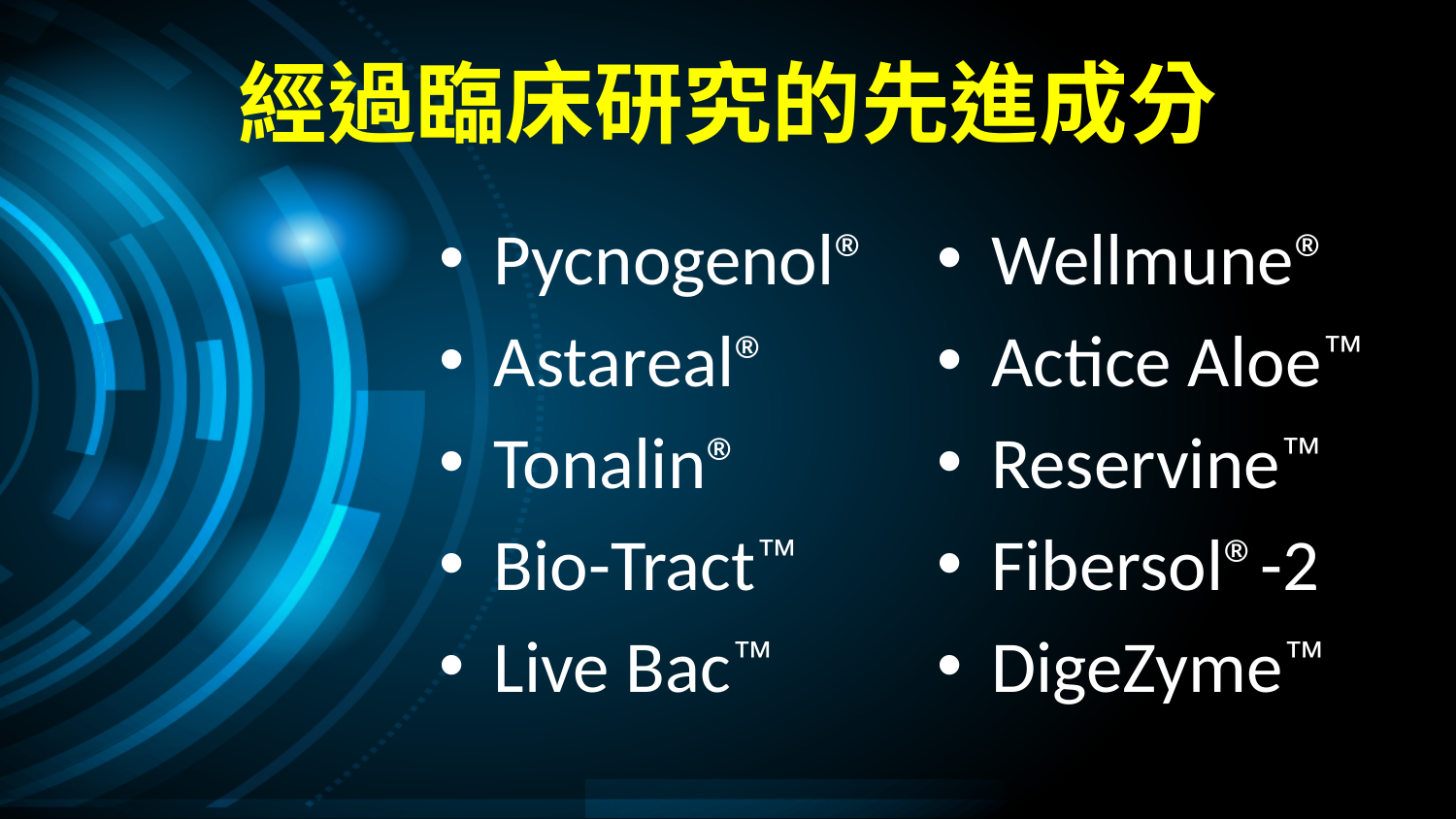

# 經過臨床研究的先進成分
Pycnogenol®
Astareal®
Tonalin®
Bio-Tract™
Live Bac™

Wellmune®
Actice Aloe™
Reservine™
Fibersol®-2
DigeZyme™